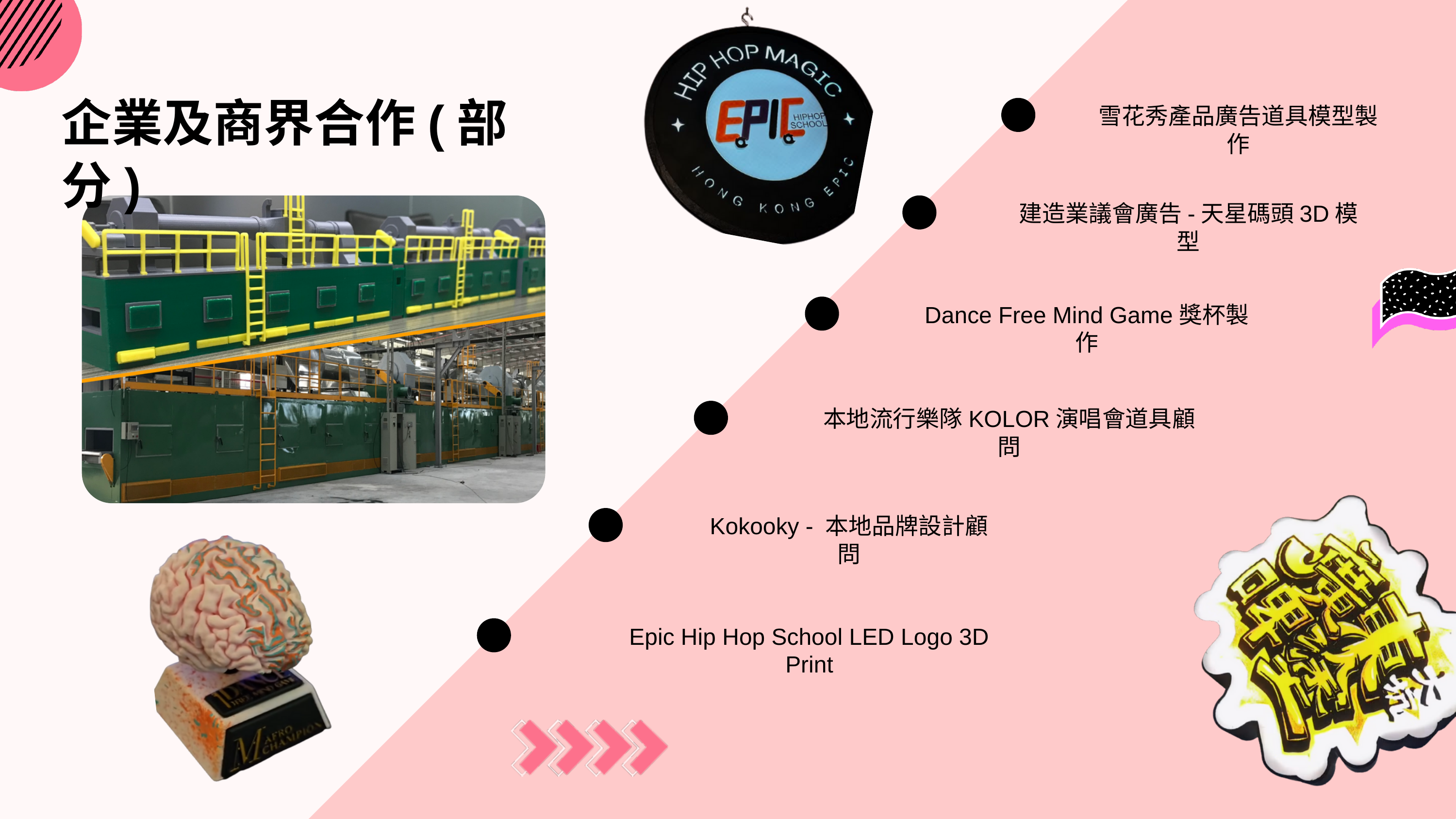

企業及商界合作(部分)

雪花秀產品廣告道具模型製作

建造業議會廣告-天星碼頭3D模型

Dance Free Mind Game獎杯製作

本地流行樂隊KOLOR演唱會道具顧問

Kokooky - 本地品牌設計顧問

Epic Hip Hop School LED Logo 3D Print